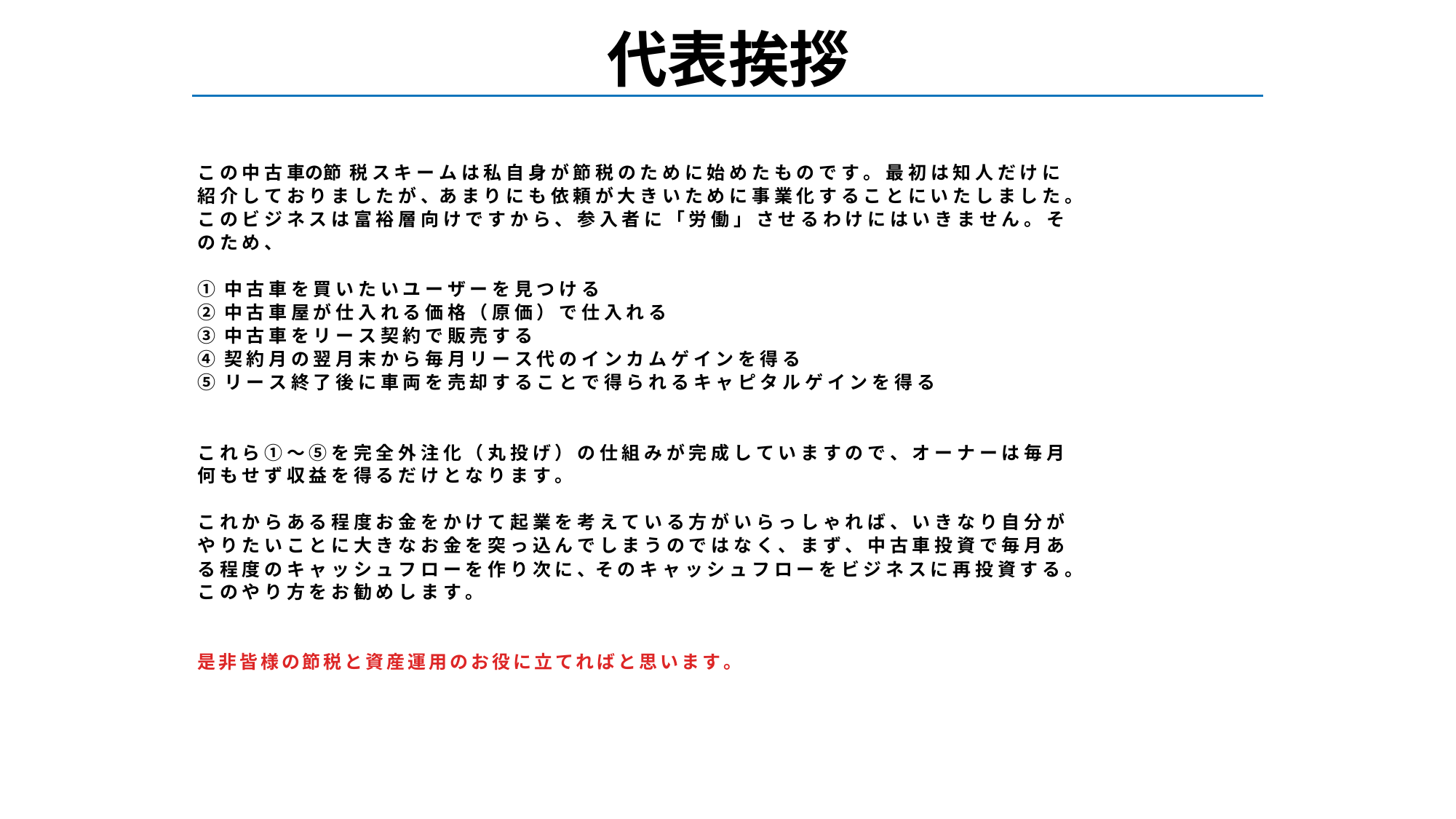

代表挨拶
こ の 中 古 車の節  税 ス キ ー ム は 私 自 身 が 節 税 の た め に 始 め た も の で す 。 最 初 は 知 人 だ け に
紹 介 し て お り ま し た が 、あ ま り に も 依 頼 が 大 き い た め に 事 業 化 す る こ と に い た し ま し た 。
こ の ビ ジ ネ ス は 富 裕 層 向 け で す か ら 、 参 入 者 に 「 労 働 」 さ せ る わ け に は い き ま せ ん 。 そ
の た め 、

① 中 古 車 を 買 い た い ユ ー ザ ー を 見 つ け る
② 中 古 車 屋 が 仕 入 れ る 価 格 （ 原 価 ） で 仕 入 れ る
③ 中 古 車 を リ ー ス 契 約 で 販 売 す る
④ 契 約 月 の 翌 月 末 か ら 毎 月 リ ー ス 代 の イ ン カ ム ゲ イ ン を 得 る
⑤ リ ー ス 終 了 後 に 車 両 を 売 却 す る こ と で 得 ら れ る キ ャ ピ タ ル ゲ イ ン を 得 る

こ れ ら ① ～ ⑤ を 完 全 外 注 化 （ 丸 投 げ ） の 仕 組 み が 完 成 し て い ま す の で 、 オ ー ナ ー は 毎 月
何 も せ ず 収 益 を 得 る だ け と な り ま す 。

こ れ か ら あ る 程 度 お 金 を か け て 起 業 を 考 え て い る 方 が い ら っ し ゃ れ ば 、 い き な り 自 分 が
や り た い こ と に 大 き な お 金 を 突 っ 込 ん で し ま う の で は な く 、 ま ず 、 中 古 車 投 資 で 毎 月 あ
る 程 度 の キ ャ ッ シ ュ フ ロ ー を 作 り 次 に 、そ の キ ャ ッ シ ュ フ ロ ー を ビ ジ ネ ス に 再 投 資 す る 。
こ の や り 方 を お 勧 め し ま す 。

是非皆様の節税と資産運用のお役に立てればと思います。